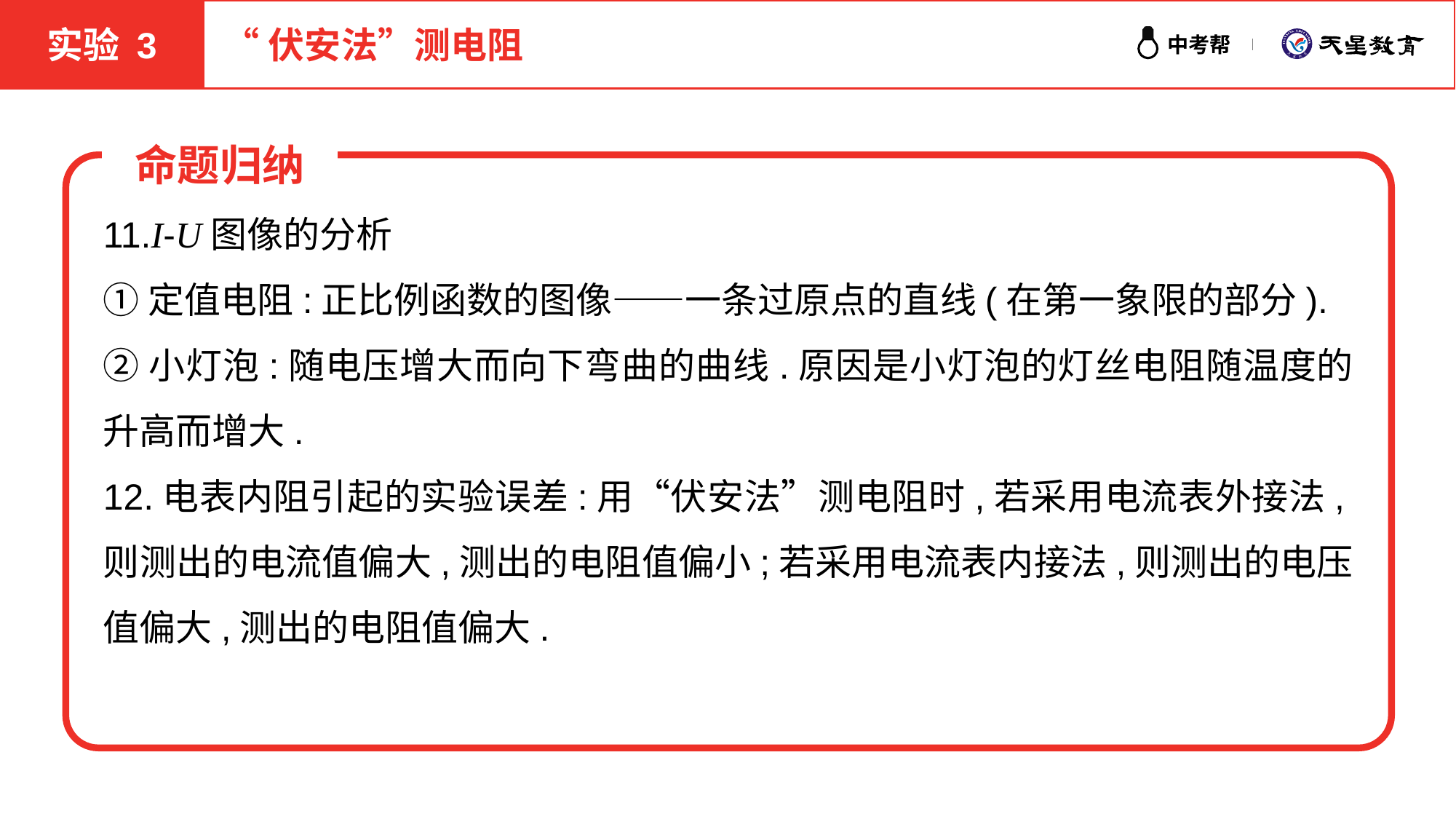

实验 3
“伏安法”测电阻
命题归纳

11.I-U图像的分析
①定值电阻:正比例函数的图像——一条过原点的直线(在第一象限的部分).
②小灯泡:随电压增大而向下弯曲的曲线.原因是小灯泡的灯丝电阻随温度的升高而增大.
12.电表内阻引起的实验误差:用“伏安法”测电阻时,若采用电流表外接法,则测出的电流值偏大,测出的电阻值偏小;若采用电流表内接法,则测出的电压值偏大,测出的电阻值偏大.